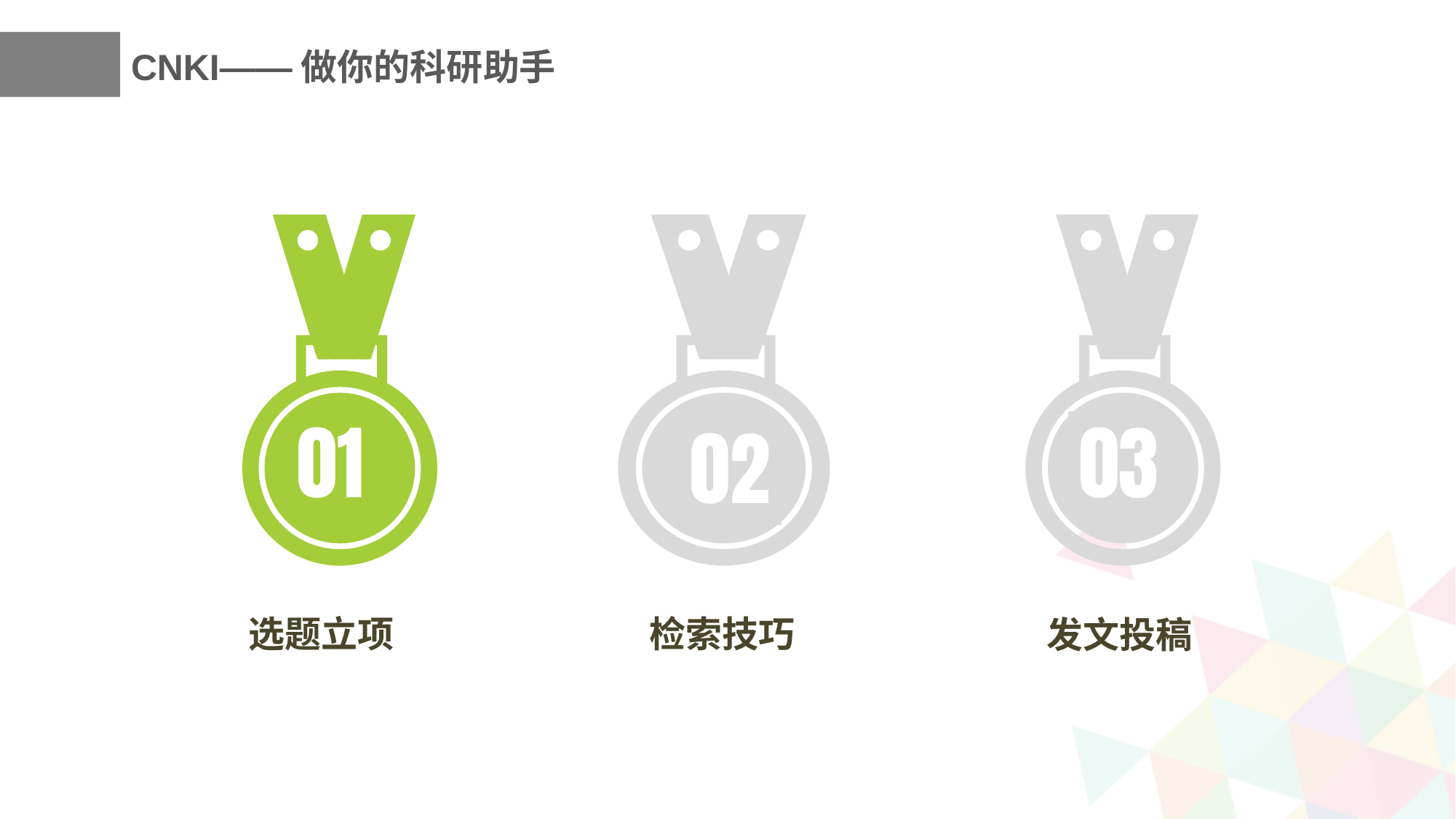

CNKI——做你的科研助手

01

03

02
选题立项
检索技巧
发文投稿